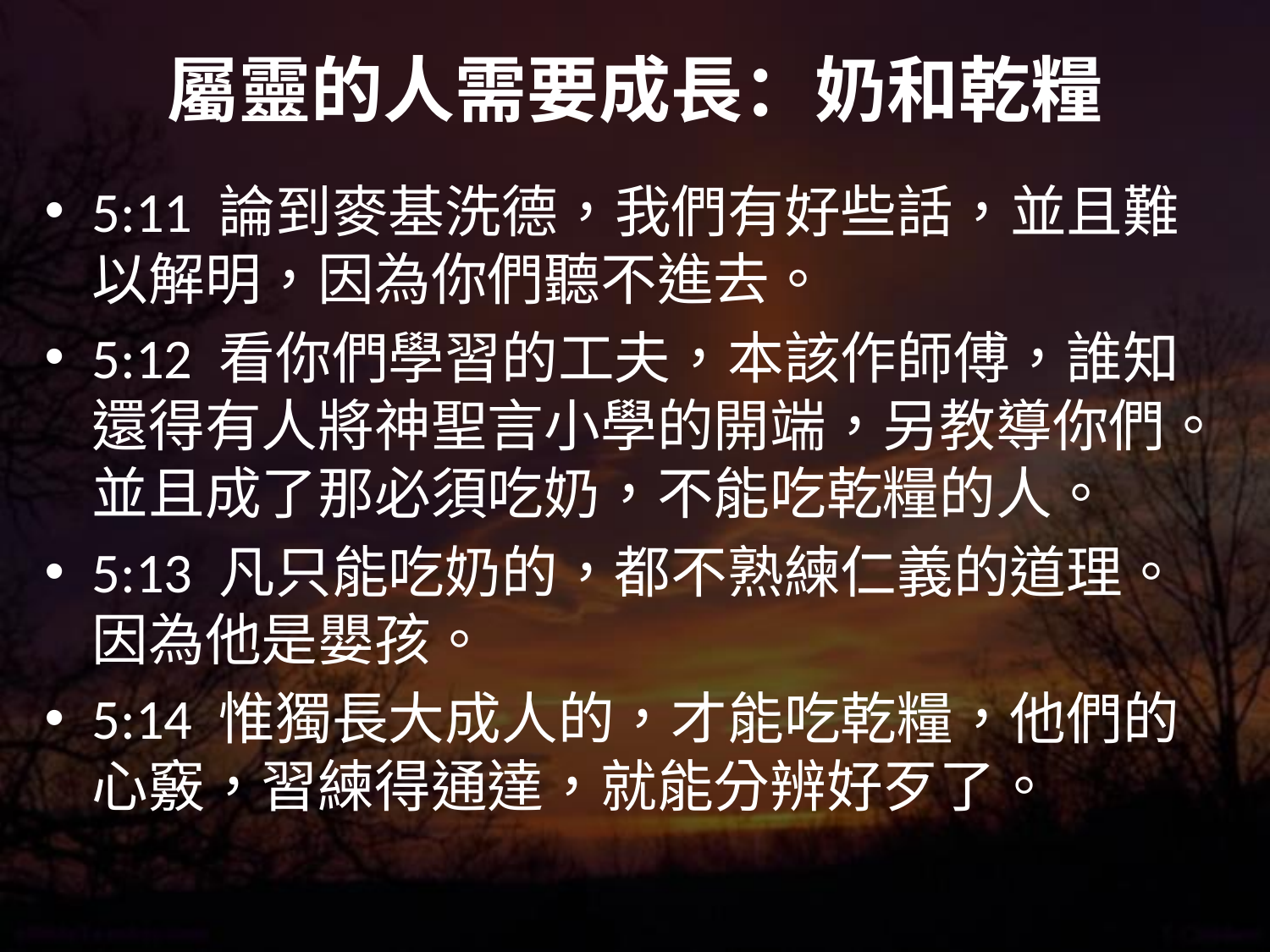

# 屬靈的人需要成長：奶和乾糧
5:11 論到麥基洗德，我們有好些話，並且難以解明，因為你們聽不進去。
5:12 看你們學習的工夫，本該作師傅，誰知還得有人將神聖言小學的開端，另教導你們。 並且成了那必須吃奶，不能吃乾糧的人。
5:13 凡只能吃奶的，都不熟練仁義的道理。 因為他是嬰孩。
5:14 惟獨長大成人的，才能吃乾糧，他們的心竅，習練得通達，就能分辨好歹了。